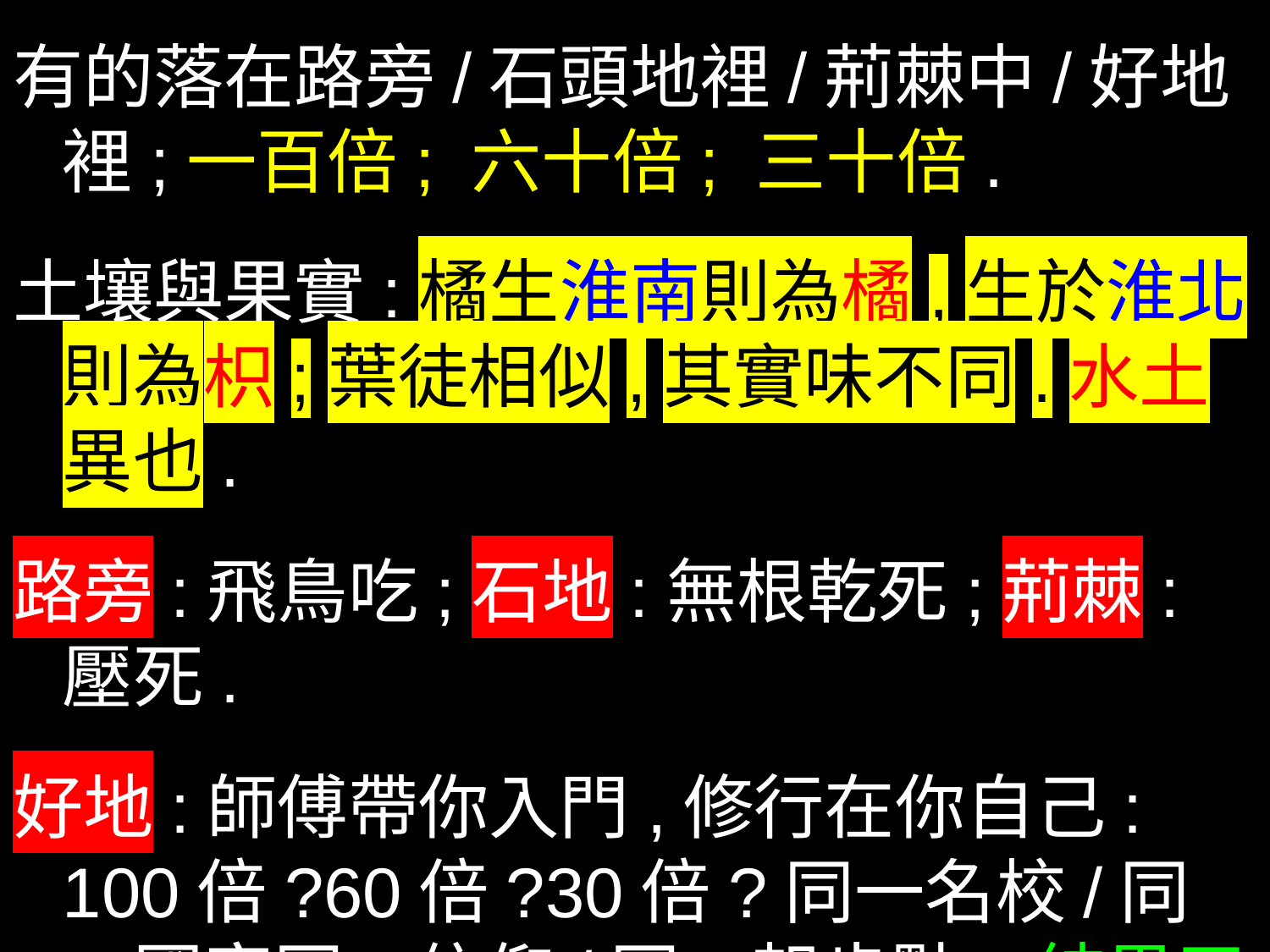

有的落在路旁/石頭地裡/荊棘中/好地裡;一百倍; 六十倍; 三十倍.
土壤與果實:橘生淮南則為橘,生於淮北則為枳;葉徒相似,其實味不同.水土異也.
路旁:飛鳥吃;石地:無根乾死;荊棘:壓死.
好地:師傅帶你入門,修行在你自己:
100倍?60倍?30倍?同一名校/同一國家同一信仰/同一起步點; 結果天壤之別！